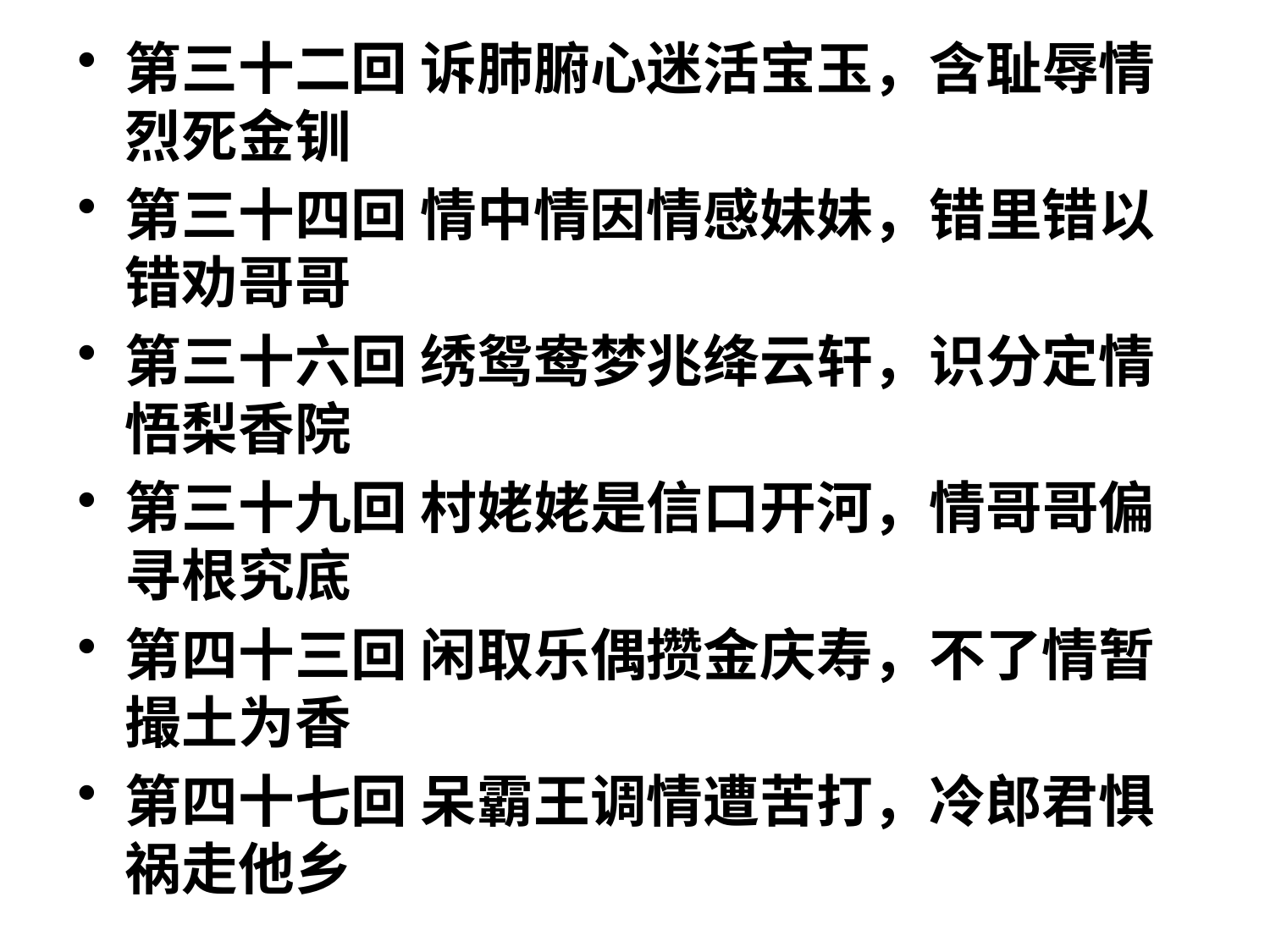

第三十二回 诉肺腑心迷活宝玉，含耻辱情烈死金钏
第三十四回 情中情因情感妹妹，错里错以错劝哥哥
第三十六回 绣鸳鸯梦兆绛云轩，识分定情悟梨香院
第三十九回 村姥姥是信口开河，情哥哥偏寻根究底
第四十三回 闲取乐偶攒金庆寿，不了情暂撮土为香
第四十七回 呆霸王调情遭苦打，冷郎君惧祸走他乡